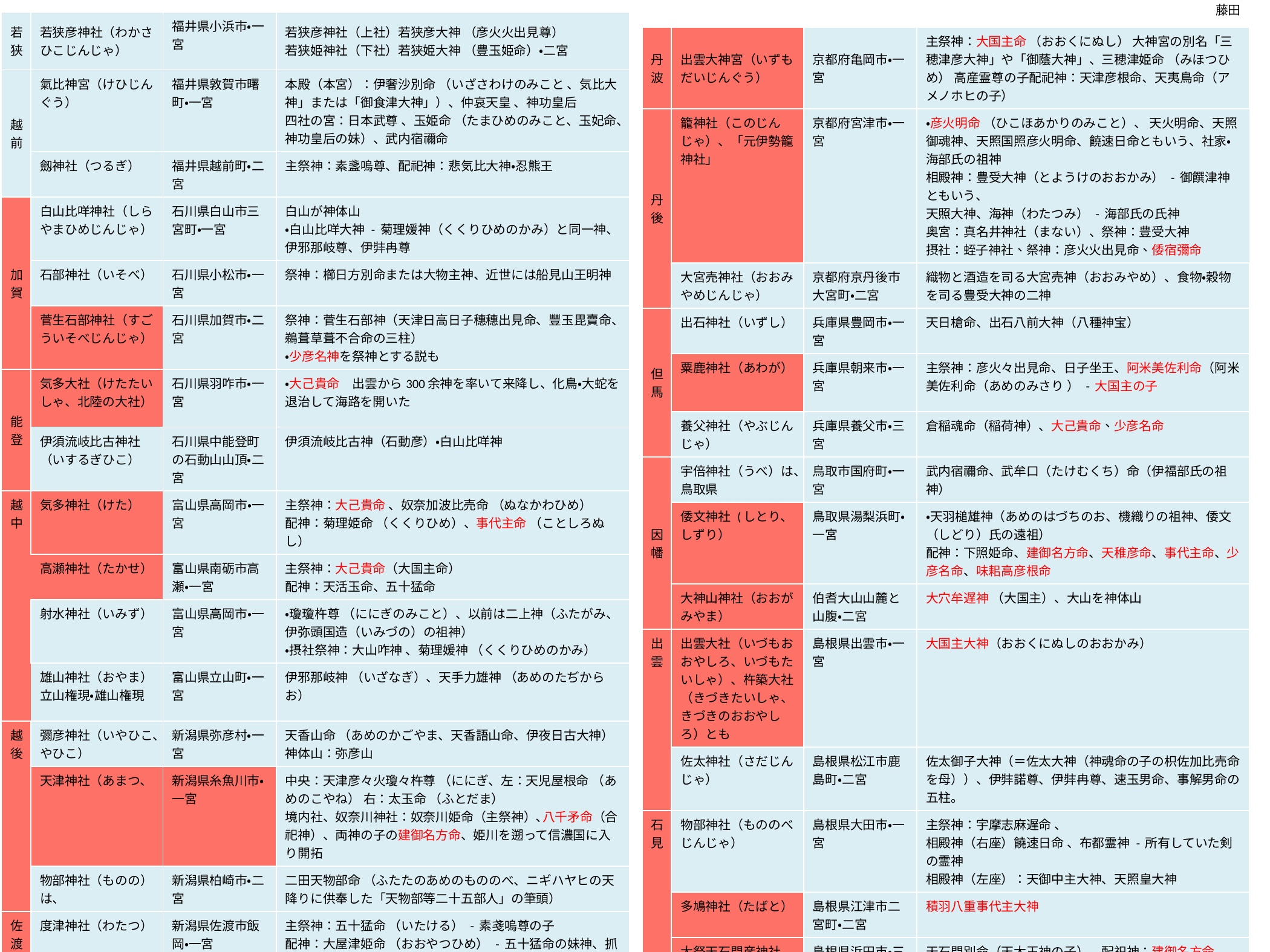

藤田
| 若狭 | 若狭彦神社（わかさひこじんじゃ） | 福井県小浜市・一宮 | 若狭彦神社（上社）若狭彦大神 （彦火火出見尊） 若狭姫神社（下社）若狭姫大神 （豊玉姫命）・二宮 |
| --- | --- | --- | --- |
| 越前 | 氣比神宮（けひじんぐう） | 福井県敦賀市曙町・一宮 | 本殿（本宮）：伊奢沙別命 （いざさわけのみこと 、気比大神」または「御食津大神」）、仲哀天皇 、神功皇后 四社の宮：日本武尊 、玉姫命 （たまひめのみこと、玉妃命、神功皇后の妹）、武内宿禰命 |
|  | 劔神社（つるぎ） | 福井県越前町・二宮 | 主祭神：素盞嗚尊、配祀神：悲気比大神・忍熊王 |
| 加賀 | 白山比咩神社（しらやまひめじんじゃ） | 石川県白山市三宮町・一宮 | 白山が神体山 ・白山比咩大神 - 菊理媛神（くくりひめのかみ）と同一神、伊邪那岐尊、伊弉冉尊 |
|  | 石部神社（いそべ） | 石川県小松市・一宮 | 祭神：櫛日方別命または大物主神、近世には船見山王明神 |
|  | 菅生石部神社（すごういそべじんじゃ） | 石川県加賀市・二宮 | 祭神：菅生石部神（天津日高日子穗穗出見命、豐玉毘賣命、鵜葺草葺不合命の三柱） ・少彦名神を祭神とする説も |
| 能登 | 気多大社（けたたいしゃ、北陸の大社） | 石川県羽咋市・一宮 | ・大己貴命　出雲から300余神を率いて来降し、化鳥・大蛇を退治して海路を開いた |
|  | 伊須流岐比古神社（いするぎひこ） | 石川県中能登町の石動山山頂・二宮 | 伊須流岐比古神（石動彦）・白山比咩神 |
| 越中 | 気多神社（けた） | 富山県高岡市・一宮 | 主祭神：大己貴命 、奴奈加波比売命 （ぬなかわひめ） 配神：菊理姫命 （くくりひめ）、事代主命 （ことしろぬし） |
|  | 高瀬神社（たかせ） | 富山県南砺市高瀬・一宮 | 主祭神：大己貴命（大国主命） 配神：天活玉命、五十猛命 |
|  | 射水神社（いみず） | 富山県高岡市・一宮 | ・瓊瓊杵尊 （ににぎのみこと）、以前は二上神（ふたがみ、伊弥頭国造（いみづの）の祖神） ・摂社祭神：大山咋神 、菊理媛神 （くくりひめのかみ） |
|  | 雄山神社（おやま） 立山権現・雄山権現 | 富山県立山町・一宮 | 伊邪那岐神 （いざなぎ）、天手力雄神 （あめのたぢからお） |
| 越後 | 彌彦神社（いやひこ、やひこ） | 新潟県弥彦村・一宮 | 天香山命 （あめのかごやま、天香語山命、伊夜日古大神） 神体山：弥彦山 |
|  | 天津神社（あまつ、 | 新潟県糸魚川市・一宮 | 中央：天津彦々火瓊々杵尊 （ににぎ、左：天児屋根命 （あめのこやね） 右：太玉命 （ふとだま） 境内社、奴奈川神社：奴奈川姫命（主祭神）､八千矛命（合祀神）、両神の子の建御名方命、姫川を遡って信濃国に入り開拓 |
|  | 物部神社（ものの）は、 | 新潟県柏崎市・二宮 | 二田天物部命 （ふたたのあめのもののべ、ニギハヤヒの天降りに供奉した「天物部等二十五部人」の筆頭） |
| 佐渡 | 度津神社（わたつ） | 新潟県佐渡市飯岡・一宮 | 主祭神：五十猛命 （いたける） - 素戔嗚尊の子 配神：大屋津姫命 （おおやつひめ） - 五十猛命の妹神、抓津姫命 （つまつひめ） -五十猛命の妹神 |
|  | 大目神社 （おおめ） | 佐渡市吉岡・二宮 | ・大宮売神（おおみやのめ、太玉命の子）、大己貴命 |
|  | 引田部神社（ひきたべ） | 佐渡市金丸・三宮 | 大己貴命、猿田彦命 |
| 丹波 | 出雲大神宮（いずもだいじんぐう） | 京都府亀岡市・一宮 | 主祭神：大国主命 （おおくにぬし） 大神宮の別名「三穂津彦大神」や「御蔭大神」、三穂津姫命 （みほつひめ） 高産霊尊の子配祀神：天津彦根命、天夷鳥命（アメノホヒの子） |
| --- | --- | --- | --- |
| 丹後 | 籠神社（このじんじゃ）、「元伊勢籠神社」 | 京都府宮津市・一宮 | ・彦火明命 （ひこほあかりのみこと）、 天火明命、天照御魂神、天照国照彦火明命、饒速日命ともいう、社家・海部氏の祖神 相殿神：豊受大神（とようけのおおかみ） - 御饌津神ともいう、 天照大神、海神（わたつみ） - 海部氏の氏神 奥宮：真名井神社（まない）、祭神：豊受大神 摂社：蛭子神社、祭神：彦火火出見命、倭宿彌命 |
|  | 大宮売神社（おおみやめじんじゃ） | 京都府京丹後市大宮町・二宮 | 織物と酒造を司る大宮売神（おおみやめ）、食物・穀物を司る豊受大神の二神 |
| 但馬 | 出石神社（いずし） | 兵庫県豊岡市・一宮 | 天日槍命、出石八前大神（八種神宝） |
|  | 粟鹿神社（あわが） | 兵庫県朝来市・一宮 | 主祭神：彦火々出見命、日子坐王、阿米美佐利命（阿米美佐利命（あめのみさり ） - 大国主の子 |
|  | 養父神社（やぶじんじゃ） | 兵庫県養父市・三宮 | 倉稲魂命（稲荷神）、大己貴命、少彦名命 |
| 因幡 | 宇倍神社（うべ）は、鳥取県 | 鳥取市国府町・一宮 | 武内宿禰命、武牟口（たけむくち）命（伊福部氏の祖神） |
|  | 倭文神社 (しとり、しずり） | 鳥取県湯梨浜町・一宮 | ・天羽槌雄神（あめのはづちのお、機織りの祖神、倭文（しどり）氏の遠祖） 配神：下照姫命、建御名方命、天稚彦命、事代主命、少彦名命、味耜高彦根命 |
|  | 大神山神社（おおがみやま） | 伯耆大山山麓と山腹・二宮 | 大穴牟遅神 （大国主）、大山を神体山 |
| 出雲 | 出雲大社（いづもおおやしろ、いづもたいしゃ）、杵築大社（きづきたいしゃ、きづきのおおやしろ）とも | 島根県出雲市・一宮 | 大国主大神（おおくにぬしのおおかみ） |
|  | 佐太神社（さだじんじゃ） | 島根県松江市鹿島町・二宮 | 佐太御子大神（＝佐太大神（神魂命の子の枳佐加比売命を母））、伊弉諾尊、伊弉冉尊、速玉男命、事解男命の五柱。 |
| 石見 | 物部神社（もののべじんじゃ） | 島根県大田市・一宮 | 主祭神：宇摩志麻遅命 、 相殿神（右座）饒速日命 、布都霊神 - 所有していた剣の霊神 相殿神（左座）：天御中主大神、天照皇大神 |
|  | 多鳩神社（たばと） | 島根県江津市二宮町・二宮 | 積羽八重事代主大神 |
|  | 大祭天石門彦神社 （おおまつりあめのいわとひこ） | 島根県浜田市・三宮 | 天石門別命（天太玉神の子）、配祀神：建御名方命 |
| 隠岐 | 水若酢神社（みずわかす） | 島根県隠岐郡隠岐・一宮 | 主祭神：水若酢命 （みずわかす）、配神：中言神 （なかこと）、鈴御前 （すずごぜん）、祭神、配神の由緒不明 |
|  | 由良比女神社（ゆらひめ） | 島根県隠岐郡西ノ島町・一宮 | ・由良比女命（海童神あるいは須世理比売命） |